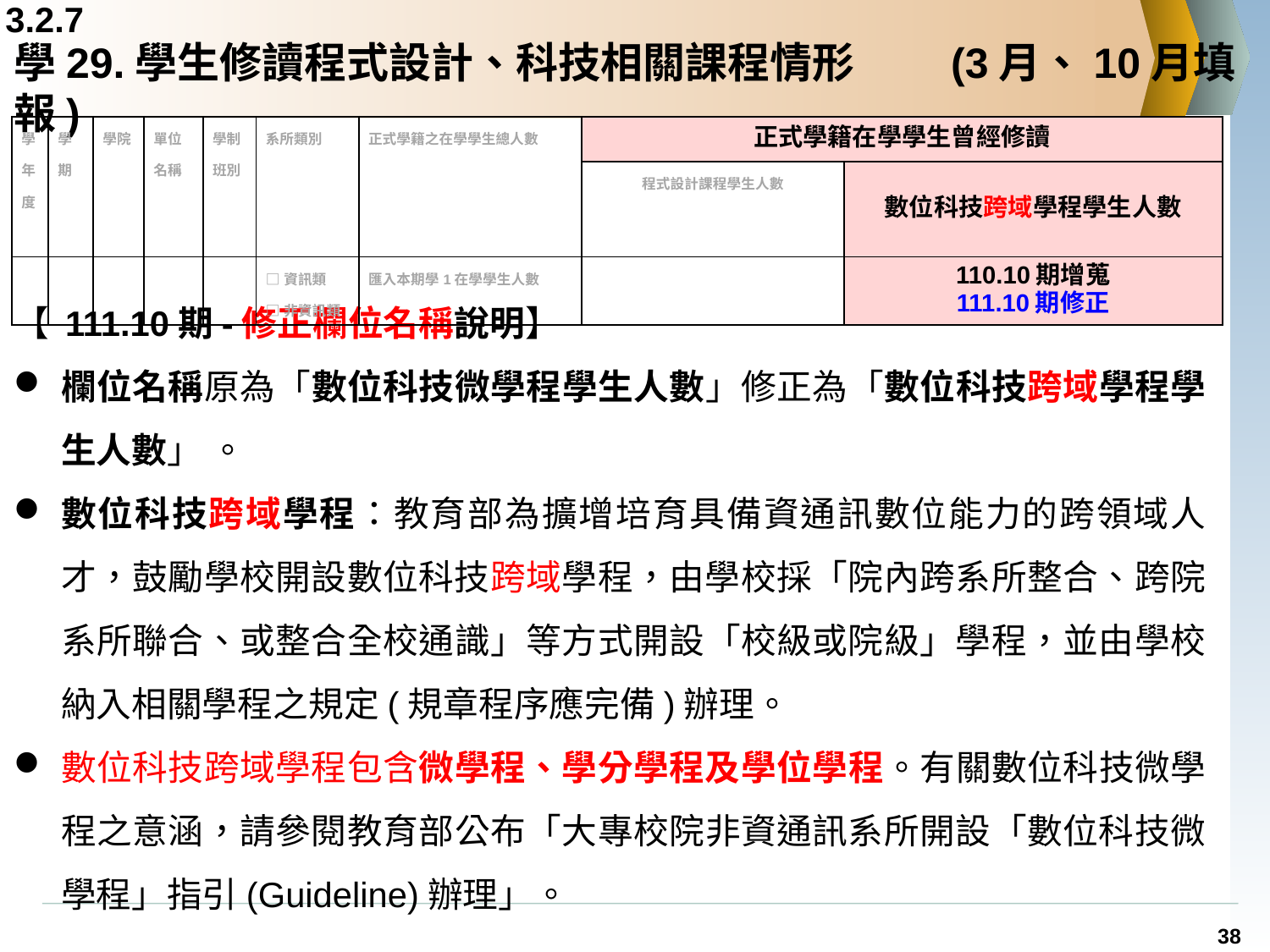

3.2.7
# 學29.學生修讀程式設計、科技相關課程情形     	    (3月、10月填報)
| 學年度 | 學期 | 學院 | 單位名稱 | 學制班別 | 系所類別 | 正式學籍之在學學生總人數 | 正式學籍在學學生曾經修讀 |  |
| --- | --- | --- | --- | --- | --- | --- | --- | --- |
|  |  |  |  |  |  |  | 程式設計課程學生人數 | 數位科技跨域學程學生人數 |
|  |  |  |  |  | □資訊類 □非資訊類 | 匯入本期學1在學學生人數 |  | 110.10期增蒐 111.10期修正 |
【 111.10期-修正欄位名稱說明】
欄位名稱原為「數位科技微學程學生人數」修正為「數位科技跨域學程學生人數」 。
數位科技跨域學程：教育部為擴增培育具備資通訊數位能力的跨領域人才，鼓勵學校開設數位科技跨域學程，由學校採「院內跨系所整合、跨院系所聯合、或整合全校通識」等方式開設「校級或院級」學程，並由學校納入相關學程之規定(規章程序應完備)辦理。
數位科技跨域學程包含微學程、學分學程及學位學程。有關數位科技微學程之意涵，請參閱教育部公布「大專校院非資通訊系所開設「數位科技微學程」指引(Guideline)辦理」。